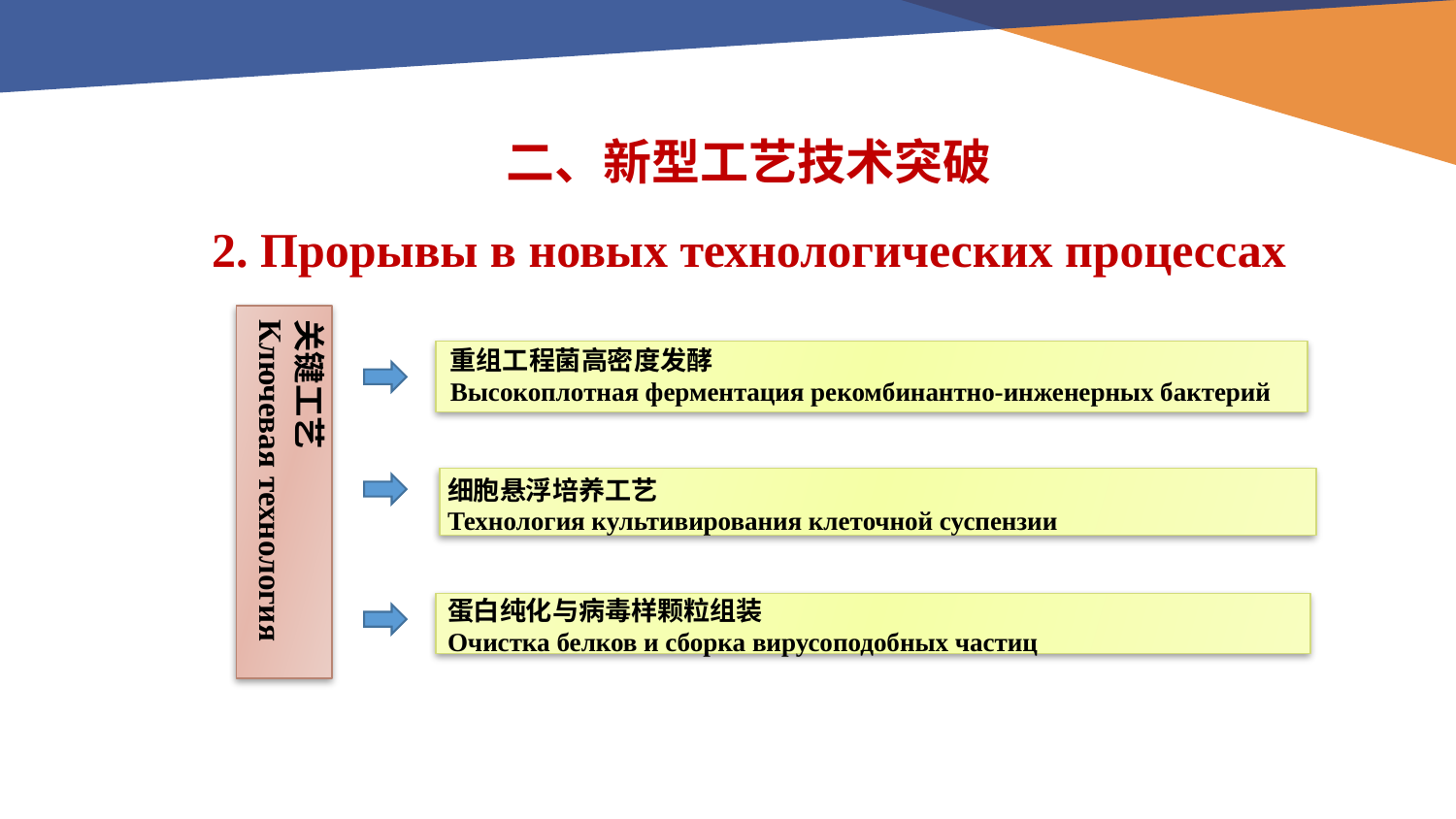

二、新型工艺技术突破
2. Прорывы в новых технологических процессах
关键工艺
Ключевая технология

重组工程菌高密度发酵
Высокоплотная ферментация рекомбинантно-инженерных бактерий

细胞悬浮培养工艺
Технология культивирования клеточной суспензии

蛋白纯化与病毒样颗粒组装
Очистка белков и сборка вирусоподобных частиц